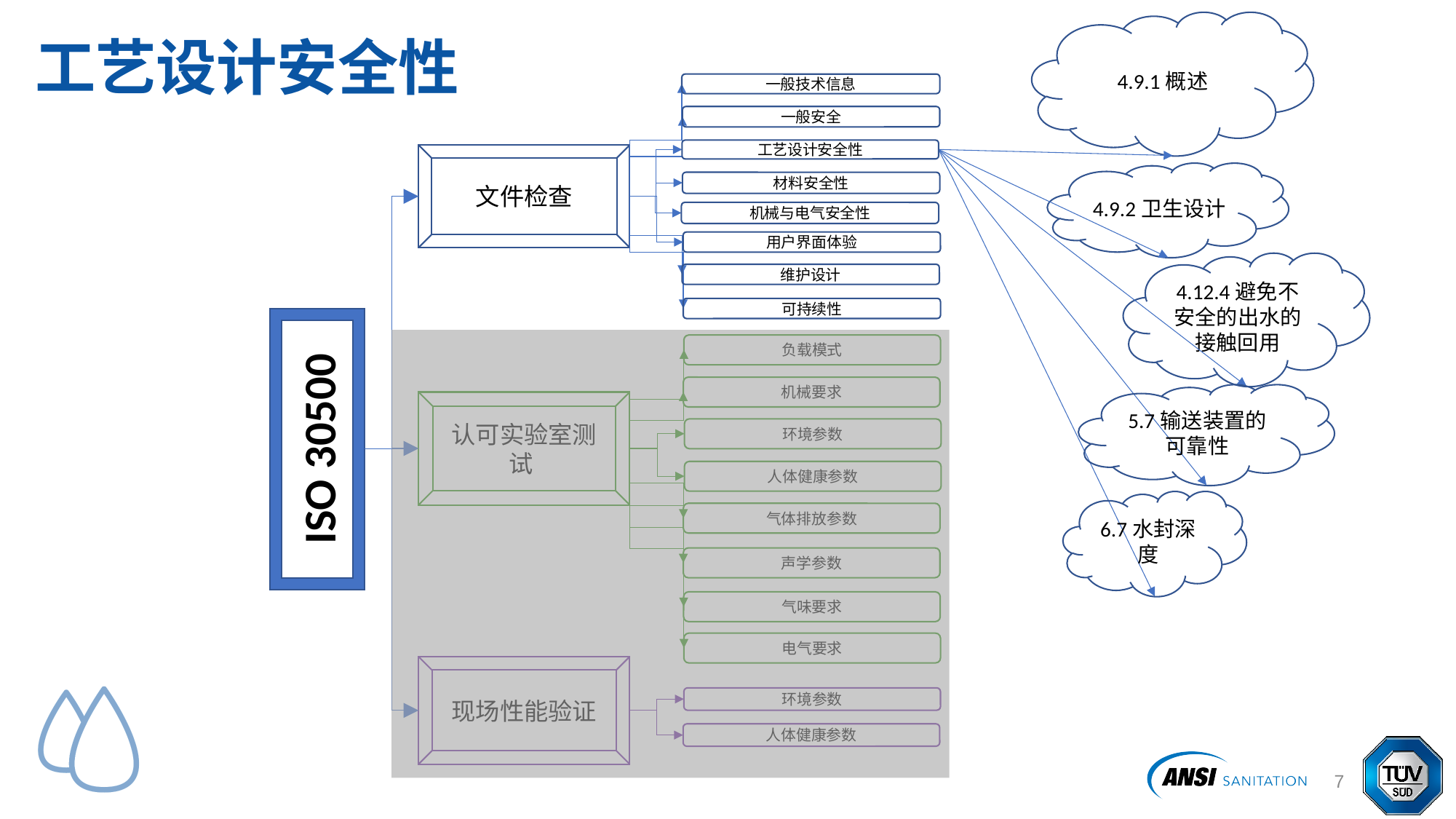

4.9.1概述
# 工艺设计安全性
一般技术信息
一般安全
工艺设计安全性
文件检查
4.9.2卫生设计
材料安全性
机械与电气安全性
用户界面体验
4.12.4避免不安全的出水的接触回用
维护设计
可持续性
ISO 30500

负载模式
机械要求
5.7输送装置的可靠性
认可实验室测试
环境参数
人体健康参数
6.7水封深度
气体排放参数
声学参数
气味要求
电气要求
现场性能验证
环境参数
人体健康参数
7